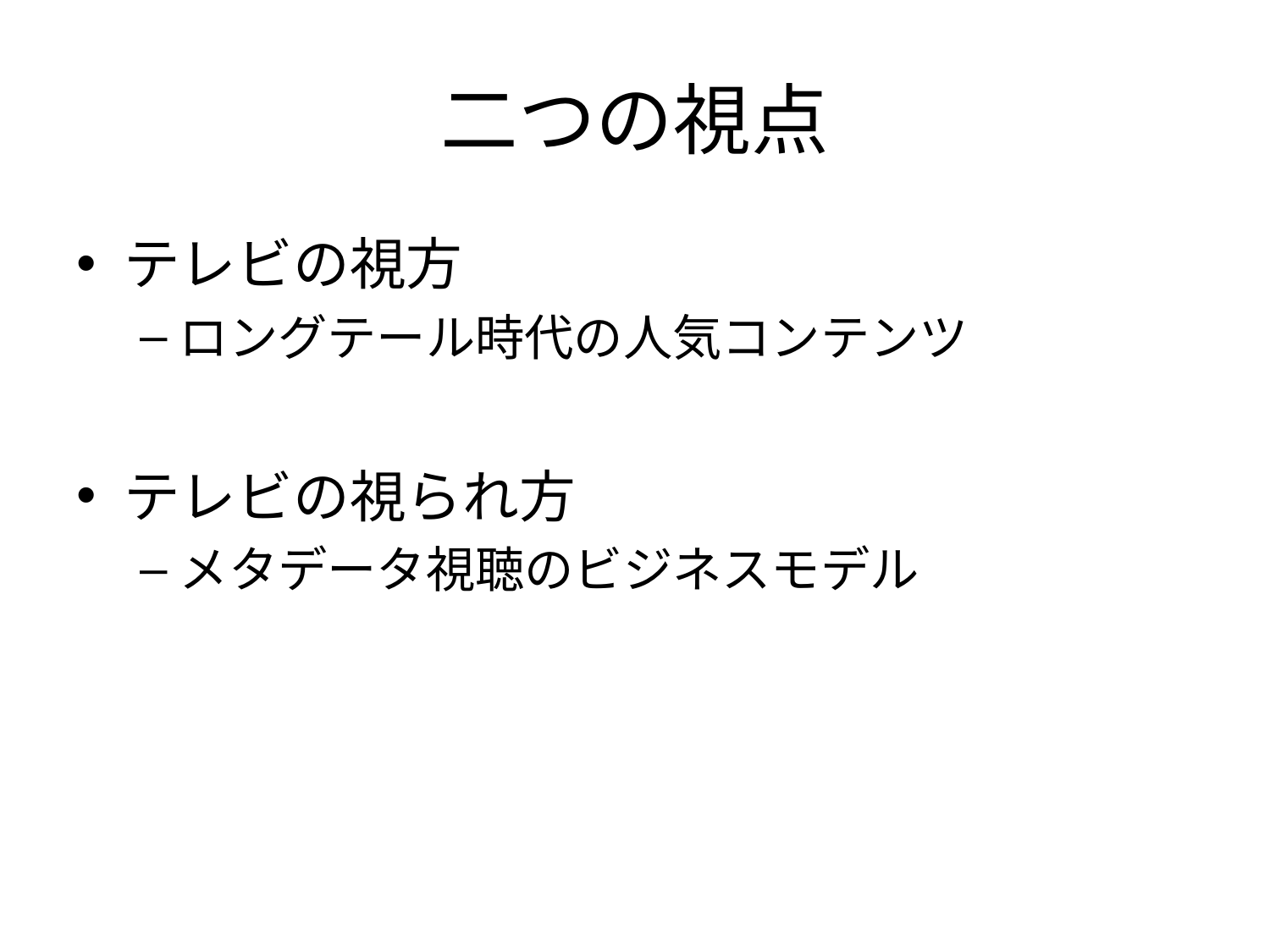

# 二つの視点
テレビの視方
ロングテール時代の人気コンテンツ

テレビの視られ方
メタデータ視聴のビジネスモデル